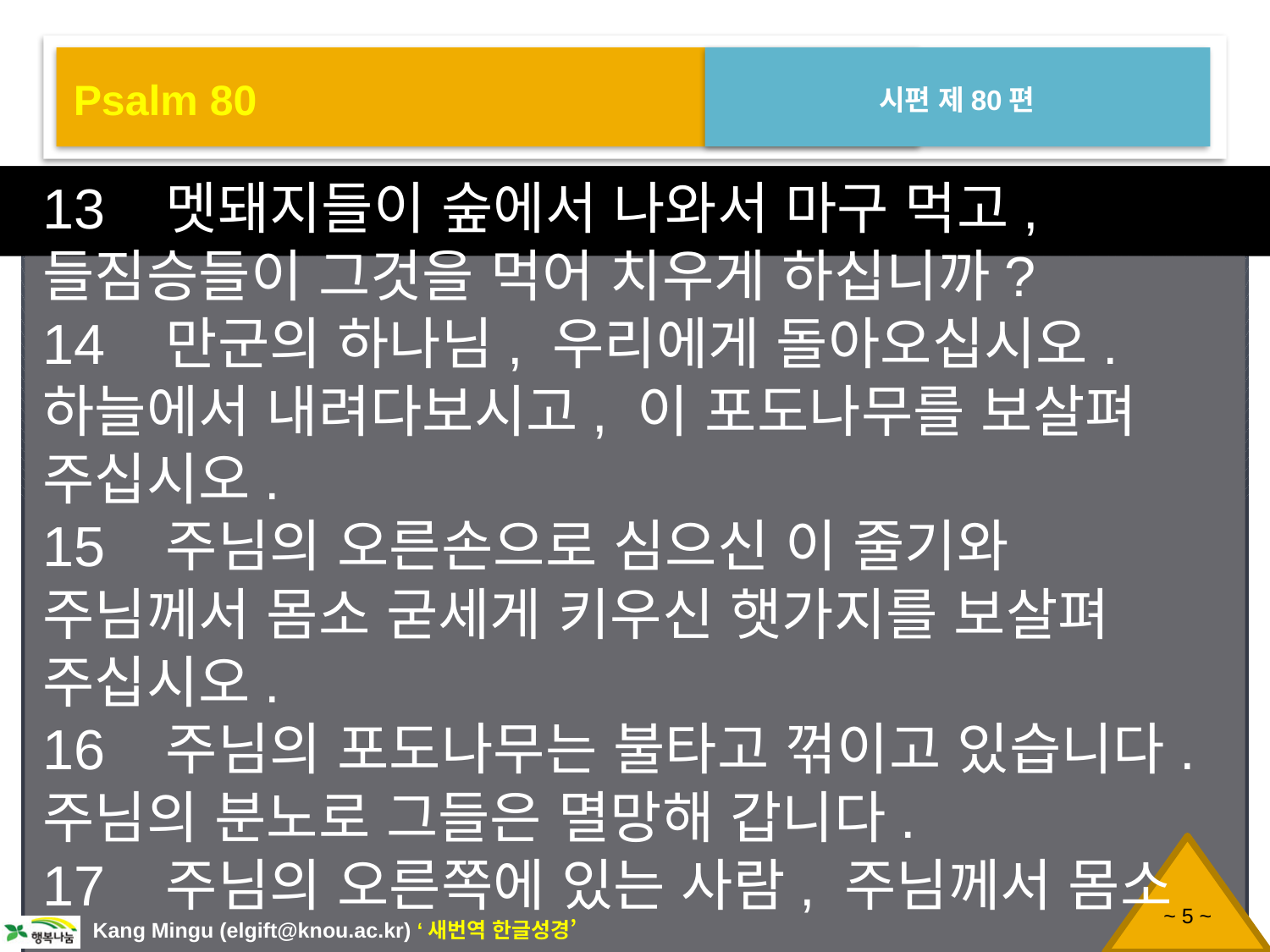

Psalm 80
시편 제80편
13   멧돼지들이 숲에서 나와서 마구 먹고, 들짐승들이 그것을 먹어 치우게 하십니까?
14   만군의 하나님, 우리에게 돌아오십시오. 하늘에서 내려다보시고, 이 포도나무를 보살펴 주십시오.
15   주님의 오른손으로 심으신 이 줄기와 주님께서 몸소 굳세게 키우신 햇가지를 보살펴 주십시오.
16   주님의 포도나무는 불타고 꺾이고 있습니다. 주님의 분노로 그들은 멸망해 갑니다.
17   주님의 오른쪽에 있는 사람, 주님께서 몸소